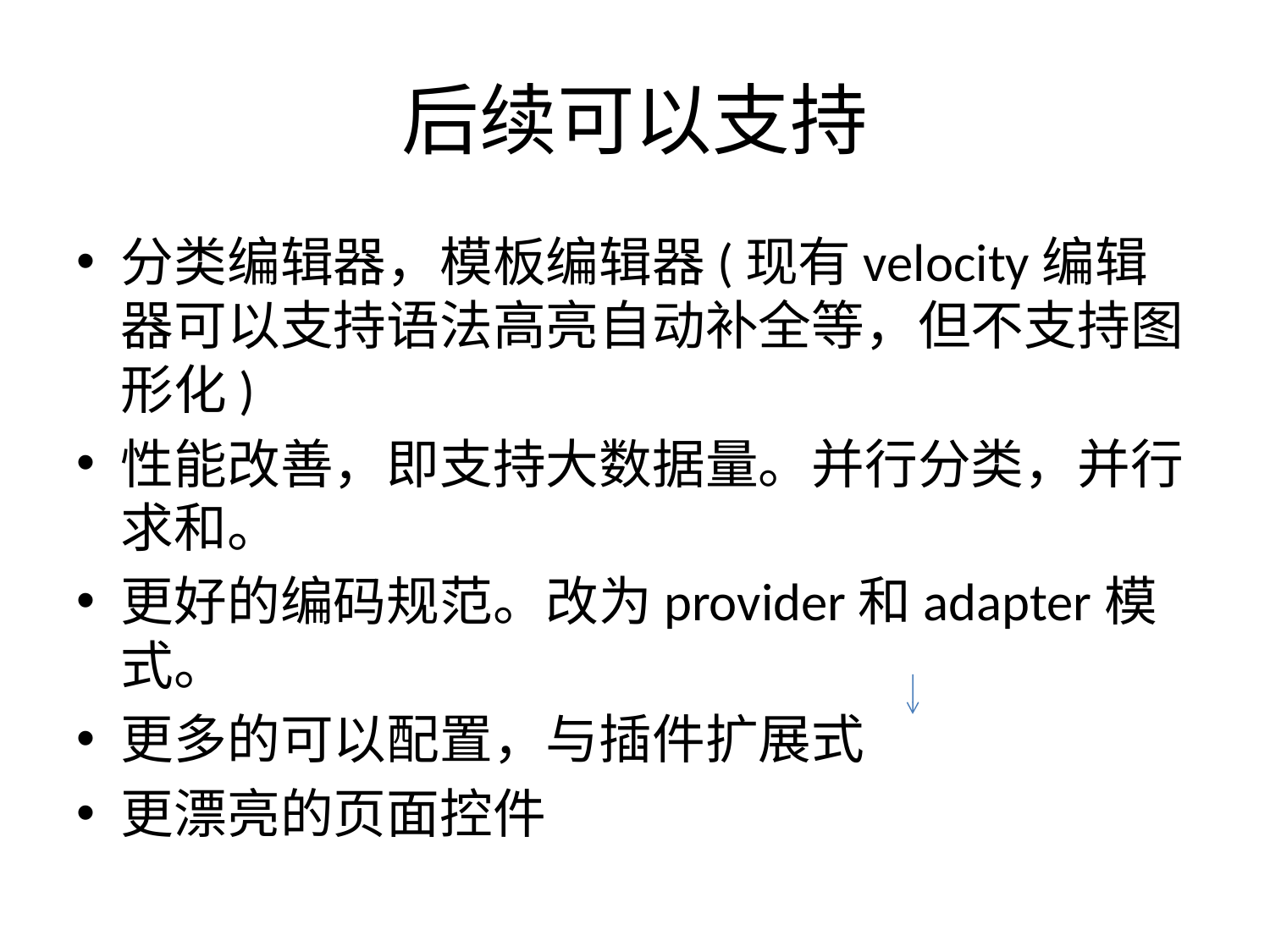

# 后续可以支持
分类编辑器，模板编辑器(现有velocity编辑器可以支持语法高亮自动补全等，但不支持图形化)
性能改善，即支持大数据量。并行分类，并行求和。
更好的编码规范。改为provider和adapter模式。
更多的可以配置，与插件扩展式
更漂亮的页面控件